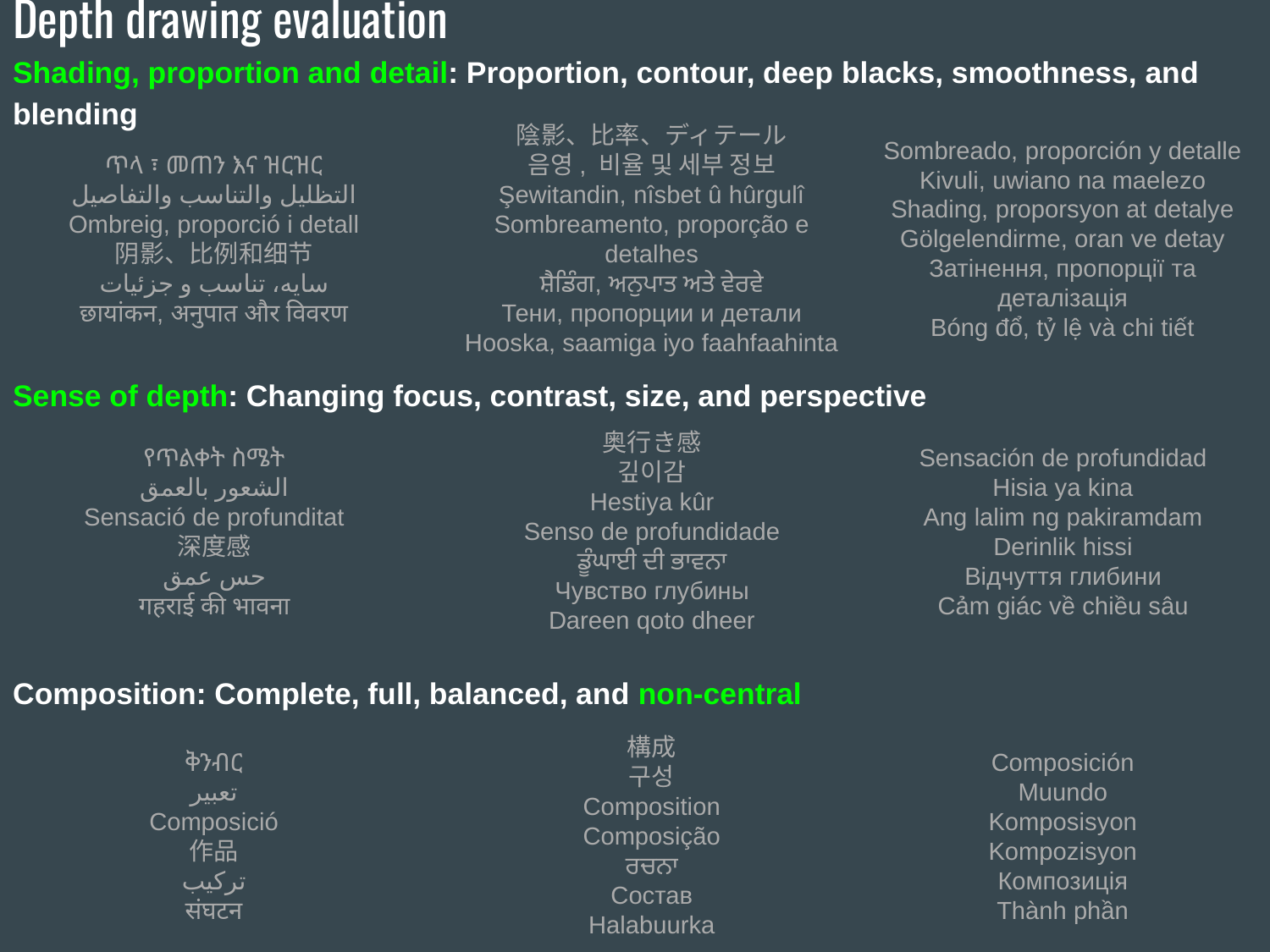

Depth drawing evaluation
Shading, proportion and detail: Proportion, contour, deep blacks, smoothness, and blending
ጥላ ፣ መጠን እና ዝርዝር
التظليل والتناسب والتفاصيل
Ombreig, proporció i detall
阴影、比例和细节
سایه، تناسب و جزئیات
छायांकन, अनुपात और विवरण
陰影、比率、ディテール
음영, 비율 및 세부 정보
Şewitandin, nîsbet û hûrgulî
Sombreamento, proporção e detalhes
ਸ਼ੈਡਿੰਗ, ਅਨੁਪਾਤ ਅਤੇ ਵੇਰਵੇ
Тени, пропорции и детали
Hooska, saamiga iyo faahfaahinta
Sombreado, proporción y detalle
Kivuli, uwiano na maelezo
Shading, proporsyon at detalye
Gölgelendirme, oran ve detay
Затінення, пропорції та деталізація
Bóng đổ, tỷ lệ và chi tiết
Sense of depth: Changing focus, contrast, size, and perspective
የጥልቀት ስሜት
الشعور بالعمق
Sensació de profunditat
深度感
حس عمق
गहराई की भावना
奥行き感
깊이감
Hestiya kûr
Senso de profundidade
ਡੂੰਘਾਈ ਦੀ ਭਾਵਨਾ
Чувство глубины
Dareen qoto dheer
Sensación de profundidad
Hisia ya kina
Ang lalim ng pakiramdam
Derinlik hissi
Відчуття глибини
Cảm giác về chiều sâu
Composition: Complete, full, balanced, and non-central
ቅንብር
تعبير
Composició
作品
ترکیب
संघटन
構成
구성
Composition
Composição
ਰਚਨਾ
Состав
Halabuurka
Composición
Muundo
Komposisyon
Kompozisyon
Композиція
Thành phần